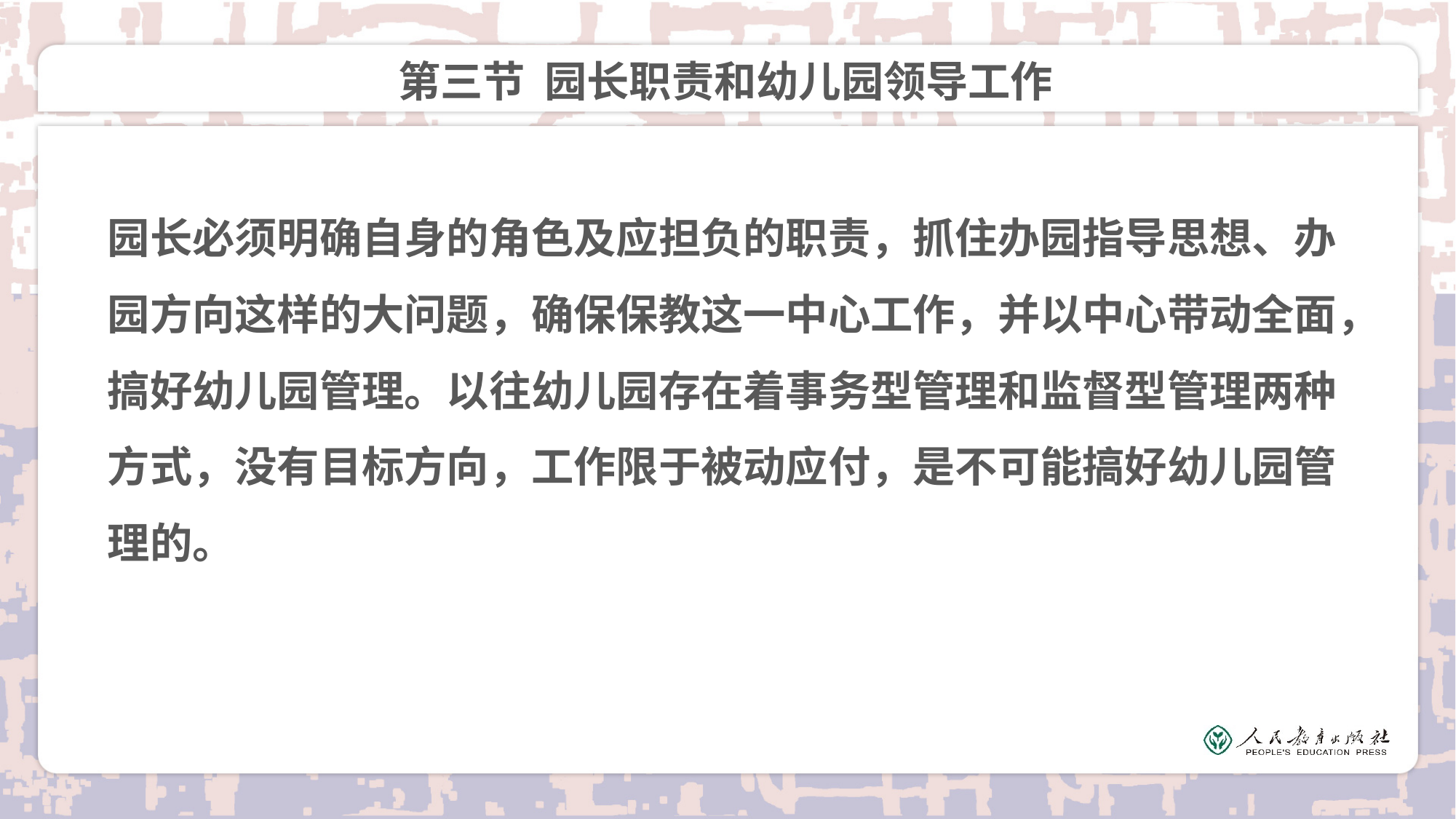

# 第三节  园长职责和幼儿园领导工作
园长必须明确自身的角色及应担负的职责，抓住办园指导思想、办园方向这样的大问题，确保保教这一中心工作，并以中心带动全面，搞好幼儿园管理。以往幼儿园存在着事务型管理和监督型管理两种方式，没有目标方向，工作限于被动应付，是不可能搞好幼儿园管理的。